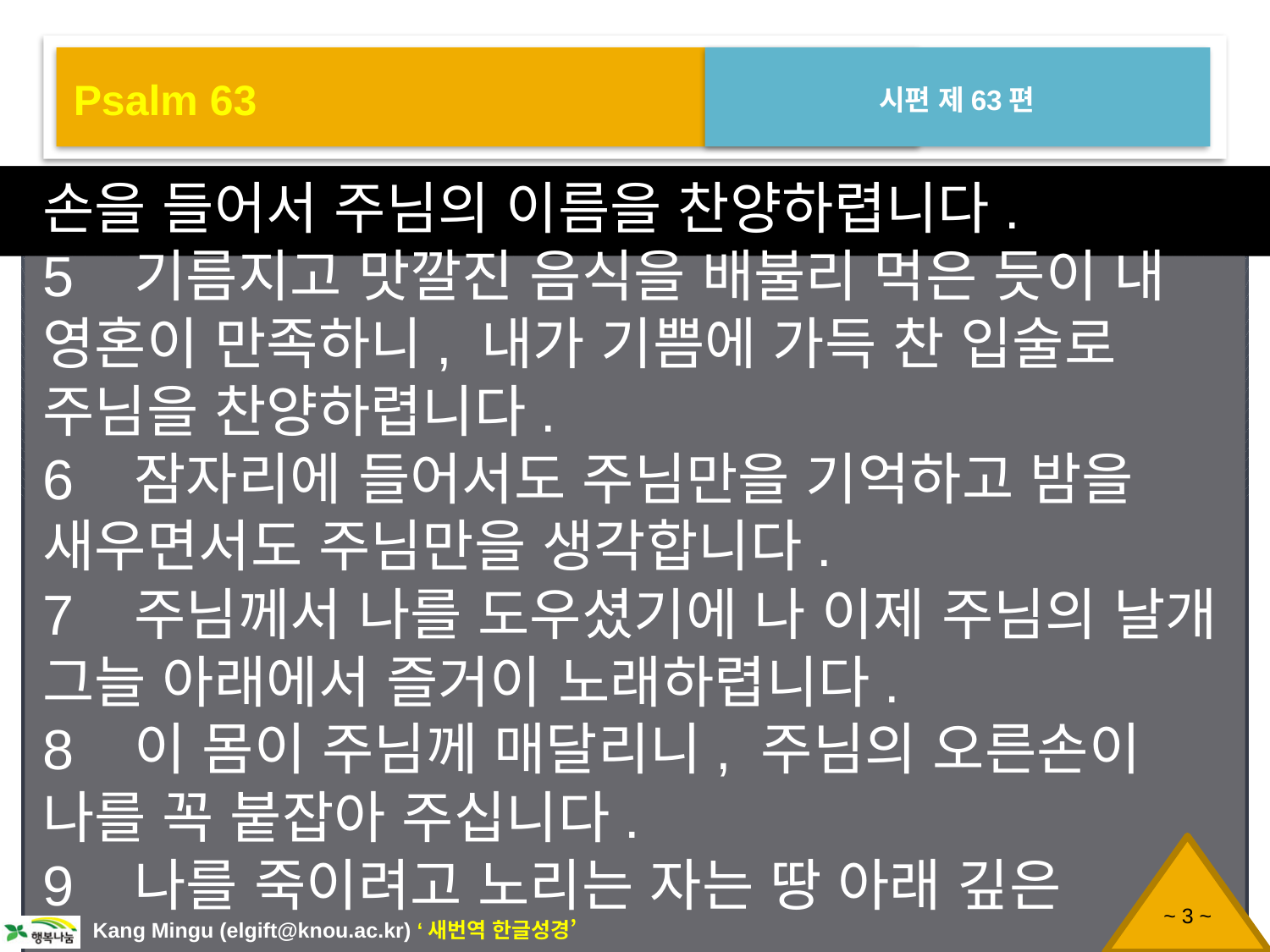

Psalm 63
시편 제63편
손을 들어서 주님의 이름을 찬양하렵니다.
5   기름지고 맛깔진 음식을 배불리 먹은 듯이 내 영혼이 만족하니, 내가 기쁨에 가득 찬 입술로 주님을 찬양하렵니다.
6   잠자리에 들어서도 주님만을 기억하고 밤을 새우면서도 주님만을 생각합니다.
7   주님께서 나를 도우셨기에 나 이제 주님의 날개 그늘 아래에서 즐거이 노래하렵니다.
8   이 몸이 주님께 매달리니, 주님의 오른손이 나를 꼭 붙잡아 주십니다.
9   나를 죽이려고 노리는 자는 땅 아래 깊은